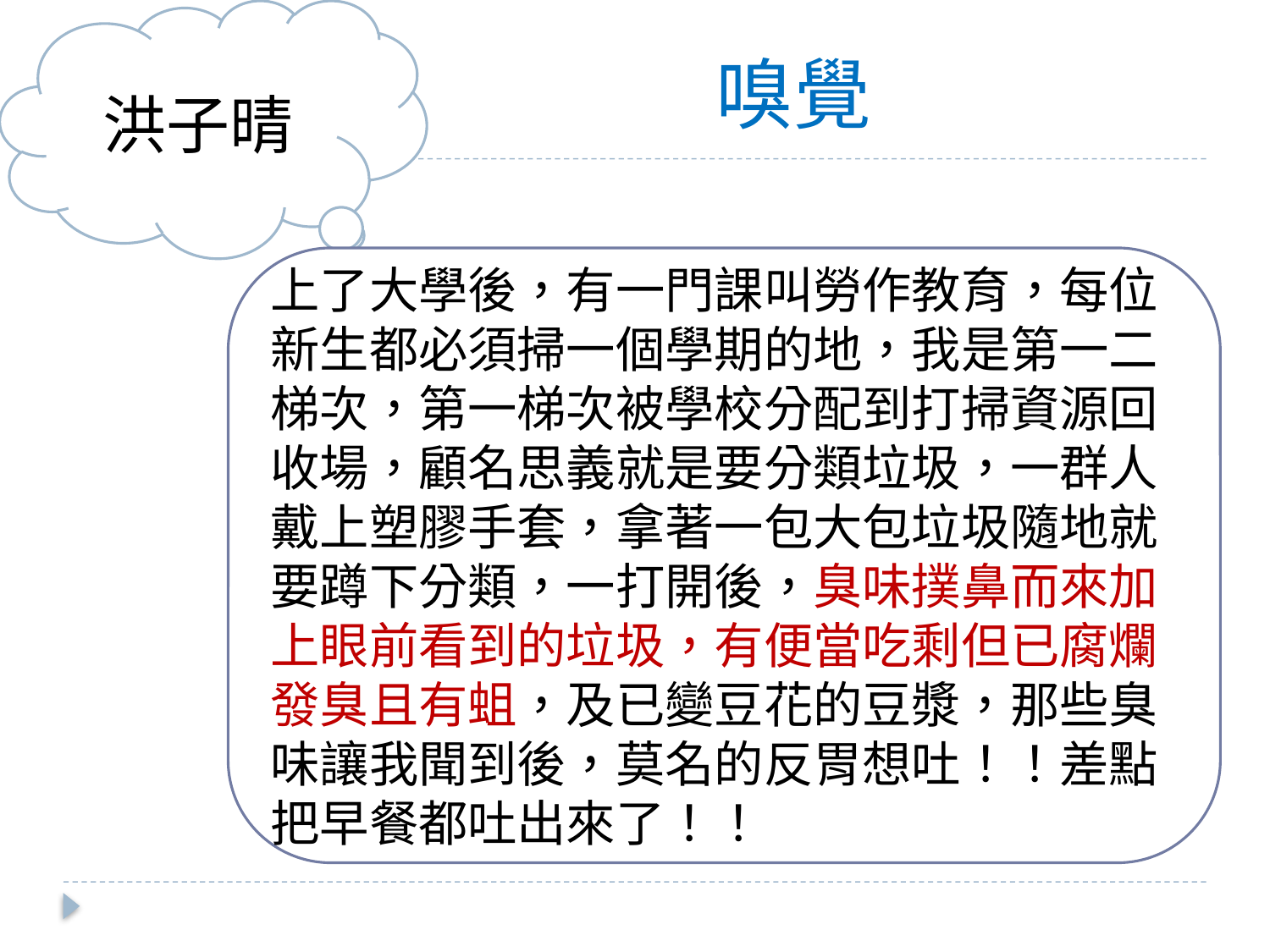

洪子晴
嗅覺
上了大學後，有一門課叫勞作教育，每位新生都必須掃一個學期的地，我是第一二梯次，第一梯次被學校分配到打掃資源回收場，顧名思義就是要分類垃圾，一群人戴上塑膠手套，拿著一包大包垃圾隨地就要蹲下分類，一打開後，臭味撲鼻而來加上眼前看到的垃圾，有便當吃剩但已腐爛發臭且有蛆，及已變豆花的豆漿，那些臭味讓我聞到後，莫名的反胃想吐！！差點把早餐都吐出來了！！